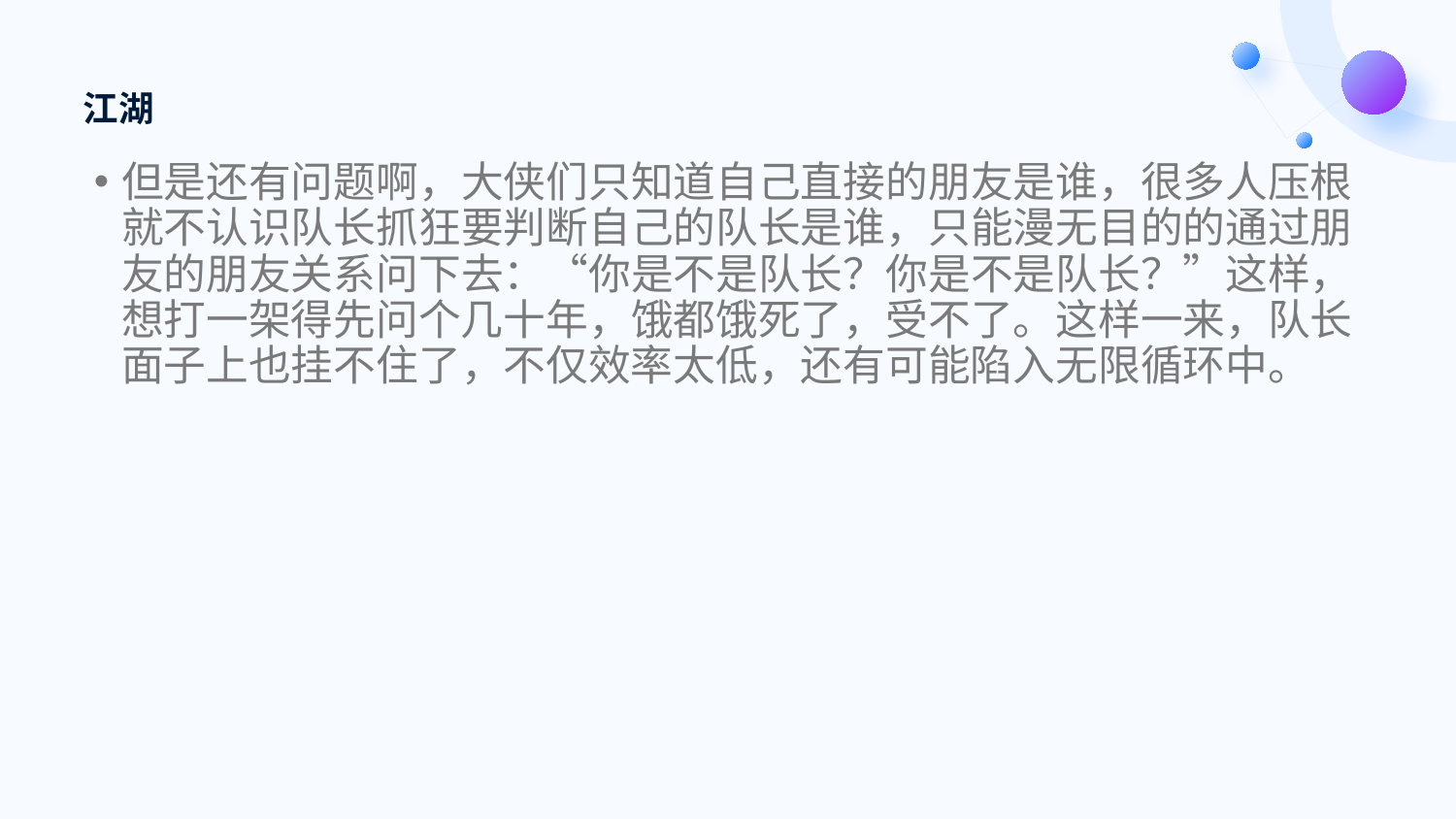

# 江湖
但是还有问题啊，大侠们只知道自己直接的朋友是谁，很多人压根就不认识队长抓狂要判断自己的队长是谁，只能漫无目的的通过朋友的朋友关系问下去：“你是不是队长？你是不是队长？”这样，想打一架得先问个几十年，饿都饿死了，受不了。这样一来，队长面子上也挂不住了，不仅效率太低，还有可能陷入无限循环中。